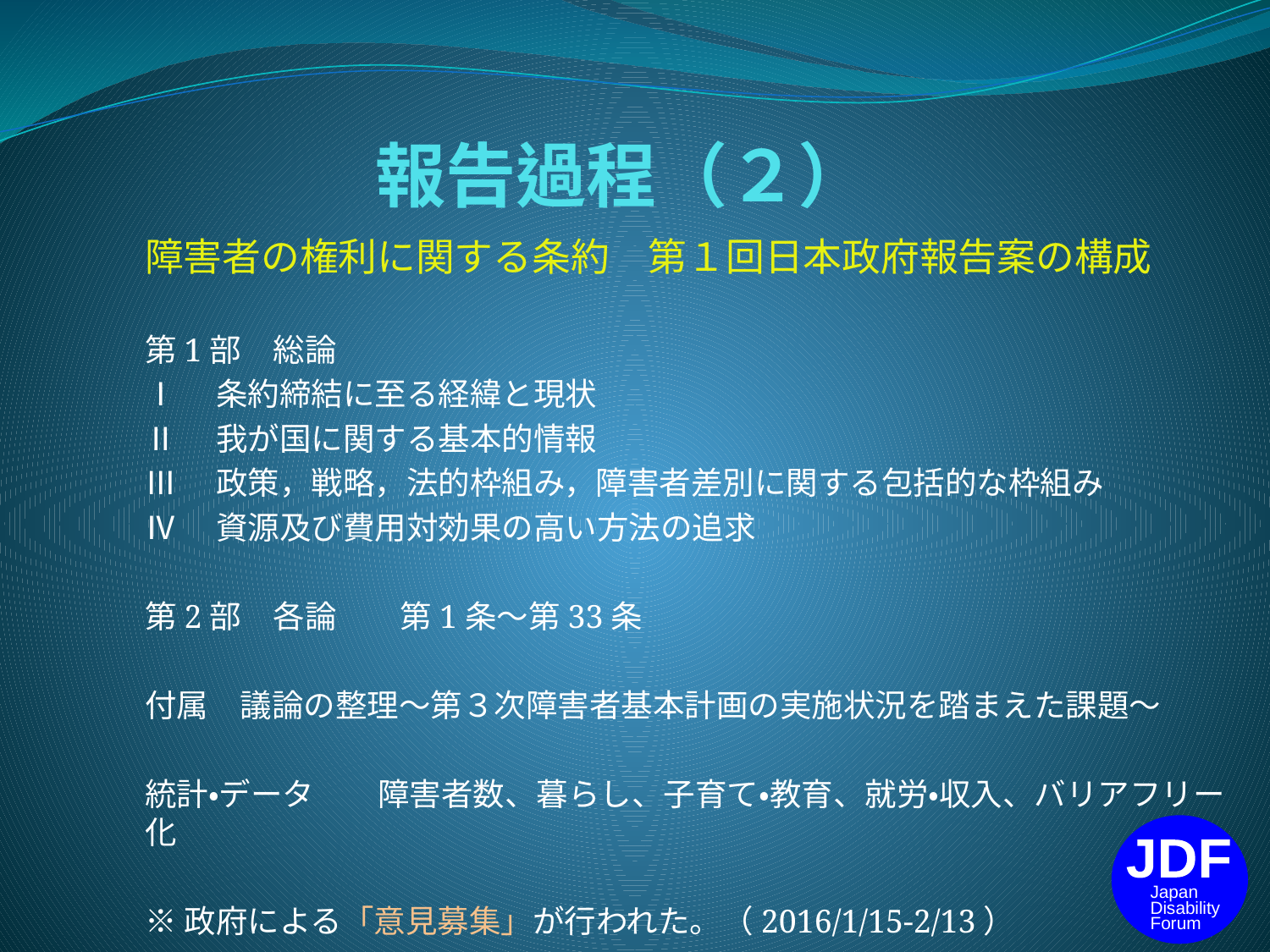

# 報告過程（２）
障害者の権利に関する条約　第１回日本政府報告案の構成

第1部　総論
Ⅰ　条約締結に至る経緯と現状
Ⅱ　我が国に関する基本的情報
Ⅲ　政策，戦略，法的枠組み，障害者差別に関する包括的な枠組み
Ⅳ　資源及び費用対効果の高い方法の追求

第2部　各論　　第1条～第33条

付属　議論の整理～第３次障害者基本計画の実施状況を踏まえた課題～

統計・データ　　障害者数、暮らし、子育て・教育、就労・収入、バリアフリー化

※政府による「意見募集」が行われた。（2016/1/15-2/13）

JDF
Japan Disability
Forum